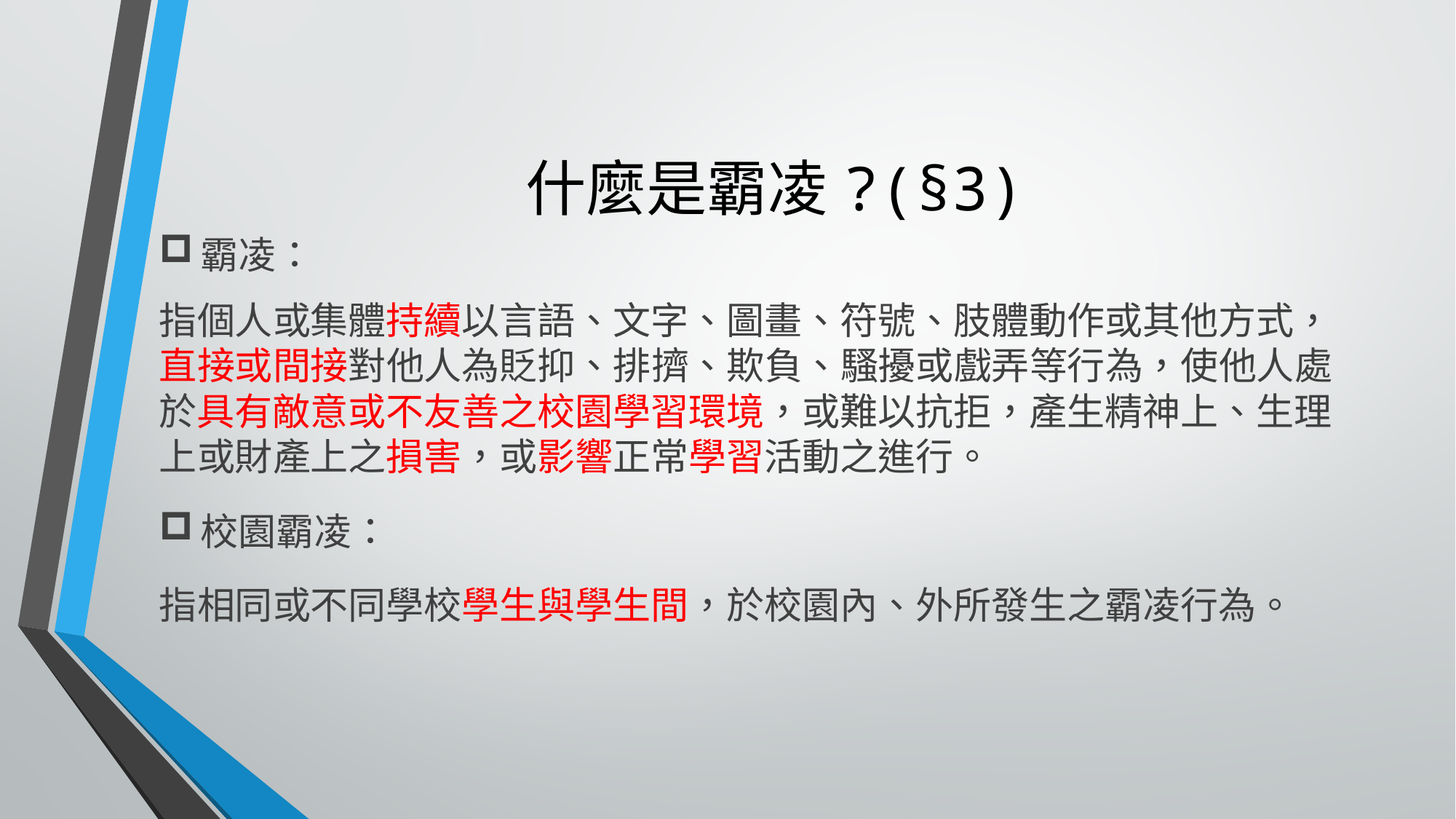

# 什麼是霸凌?(§3)
霸凌：
指個人或集體持續以言語、文字、圖畫、符號、肢體動作或其他方式，直接或間接對他人為貶抑、排擠、欺負、騷擾或戲弄等行為，使他人處於具有敵意或不友善之校園學習環境，或難以抗拒，產生精神上、生理上或財產上之損害，或影響正常學習活動之進行。
校園霸凌：
指相同或不同學校學生與學生間，於校園內、外所發生之霸凌行為。